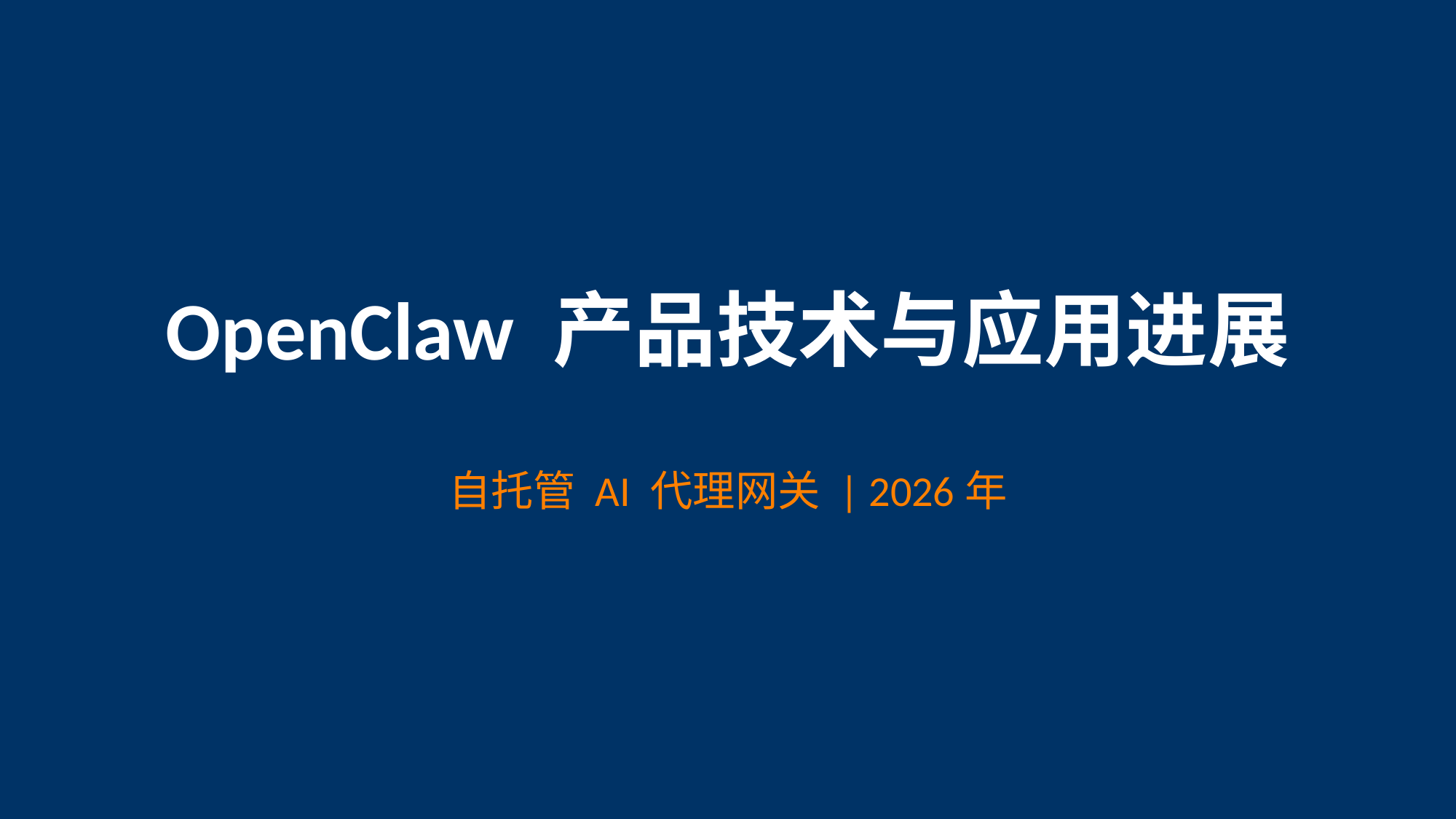

OpenClaw 产品技术与应用进展
自托管 AI 代理网关 | 2026年